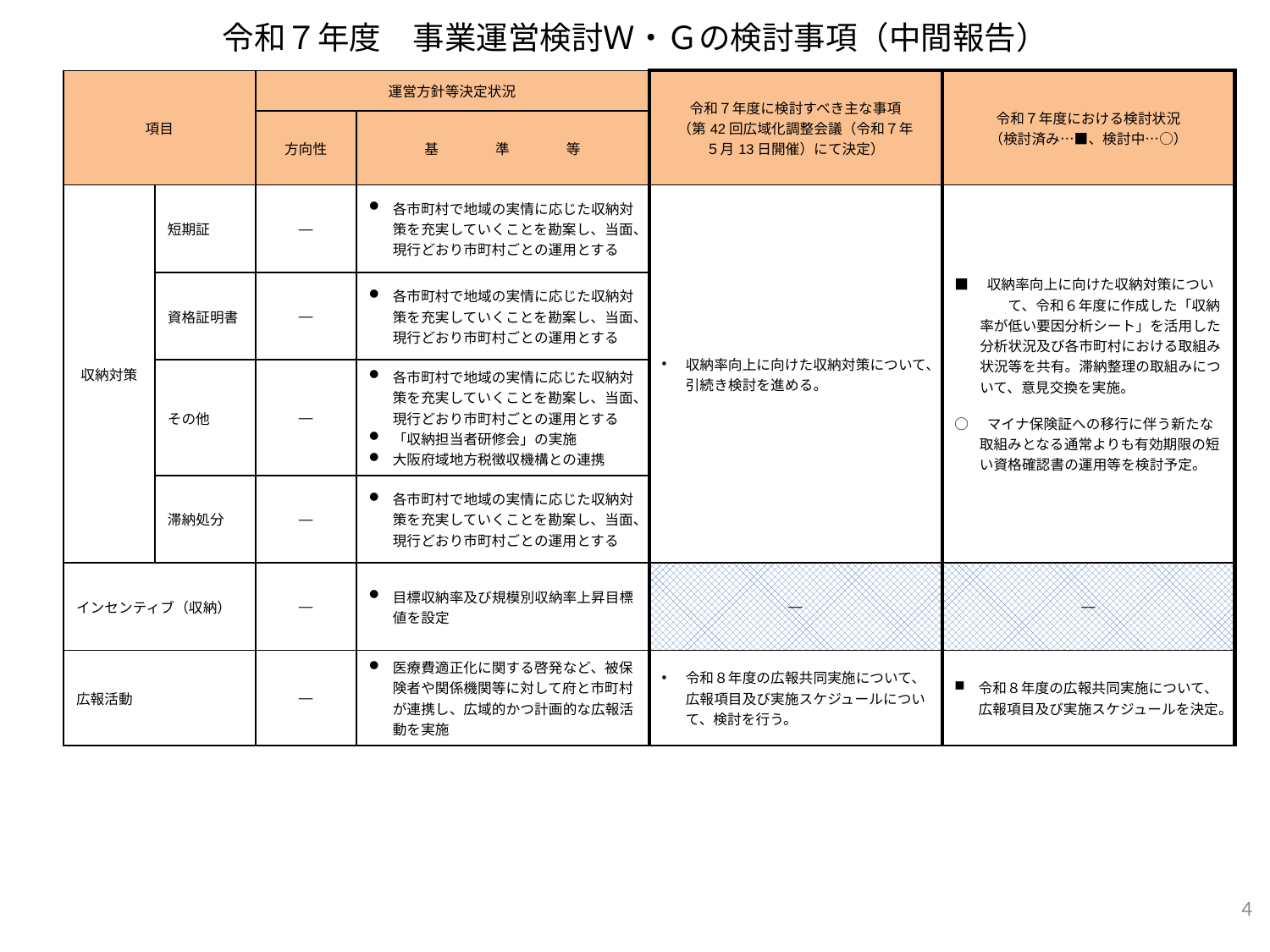

# 令和７年度　事業運営検討Ｗ・Ｇの検討事項（中間報告）
| 項目 |  | 運営方針等決定状況 |  | 令和７年度に検討すべき主な事項 （第42回広域化調整会議（令和７年 ５月13日開催）にて決定） | 令和７年度における検討状況 （検討済み…■、検討中…○） |
| --- | --- | --- | --- | --- | --- |
|  |  | 方向性 | 基　　　　準　　　　等 |  |  |
| 収納対策 | 短期証 | ― | 各市町村で地域の実情に応じた収納対策を充実していくことを勘案し、当面、現行どおり市町村ごとの運用とする | 収納率向上に向けた収納対策について、引続き検討を進める。 | ■　収納率向上に向けた収納対策につい　　て、令和６年度に作成した「収納率が低い要因分析シート」を活用した分析状況及び各市町村における取組み状況等を共有。滞納整理の取組みについて、意見交換を実施。 ○　マイナ保険証への移行に伴う新たな取組みとなる通常よりも有効期限の短い資格確認書の運用等を検討予定。 |
|  | 資格証明書 | ― | 各市町村で地域の実情に応じた収納対策を充実していくことを勘案し、当面、現行どおり市町村ごとの運用とする |  |  |
|  | その他 | ― | 各市町村で地域の実情に応じた収納対策を充実していくことを勘案し、当面、現行どおり市町村ごとの運用とする 「収納担当者研修会」の実施 大阪府域地方税徴収機構との連携 | 収納率向上に向けた収納対策について、引続き検討を進める。 | 収納率向上に向けた収納対策について、引続き検討を進める。 |
|  | 滞納処分 | ― | 各市町村で地域の実情に応じた収納対策を充実していくことを勘案し、当面、現行どおり市町村ごとの運用とする |  |  |
| インセンティブ（収納） |  | ― | 目標収納率及び規模別収納率上昇目標値を設定 | ― | ― |
| 広報活動 |  | ― | 医療費適正化に関する啓発など、被保険者や関係機関等に対して府と市町村が連携し、広域的かつ計画的な広報活動を実施 | 令和８年度の広報共同実施について、広報項目及び実施スケジュールについて、検討を行う。 | 令和８年度の広報共同実施について、広報項目及び実施スケジュールを決定。 |
4